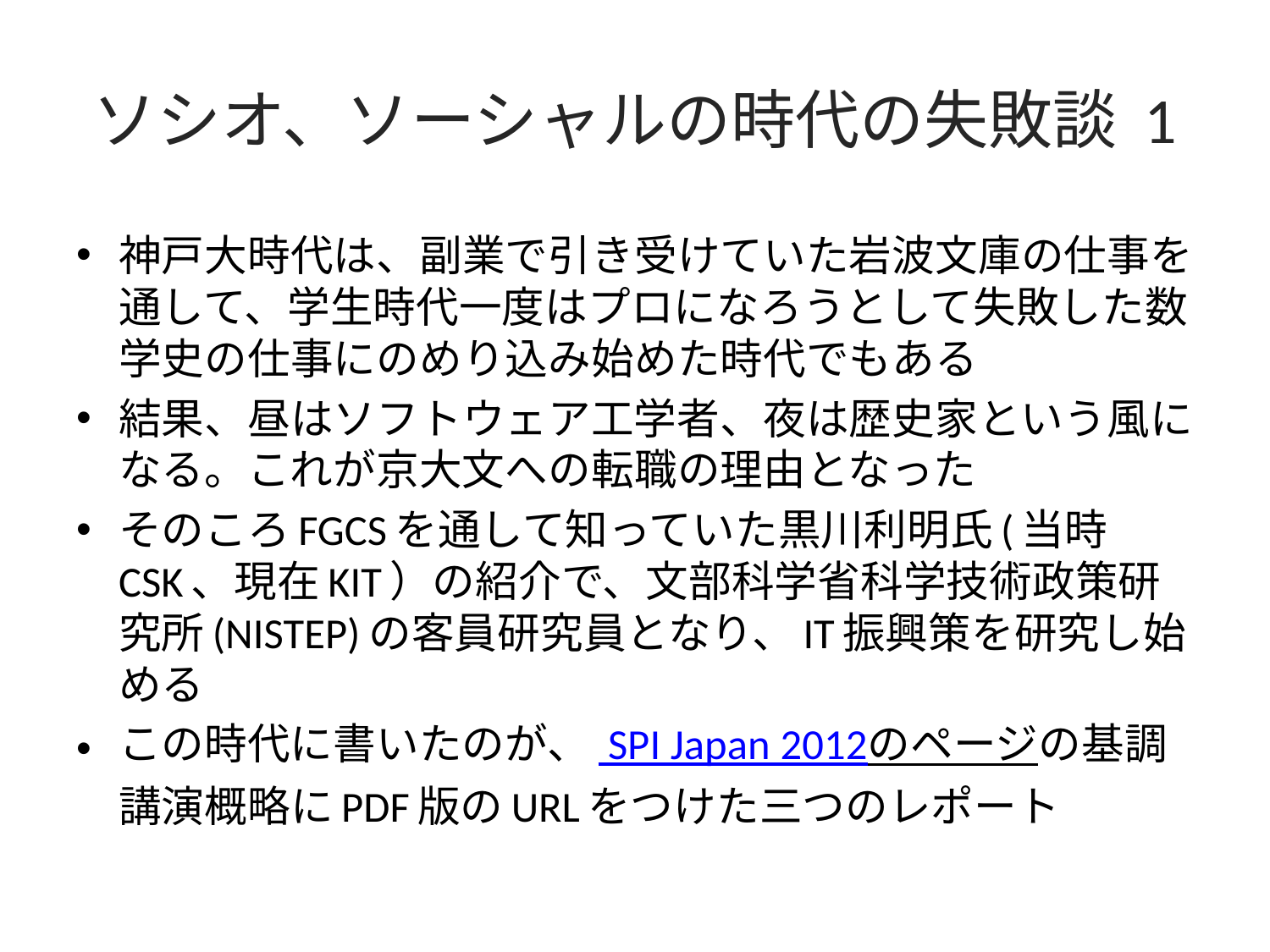

# ソシオ、ソーシャルの時代の失敗談 1
神戸大時代は、副業で引き受けていた岩波文庫の仕事を通して、学生時代一度はプロになろうとして失敗した数学史の仕事にのめり込み始めた時代でもある
結果、昼はソフトウェア工学者、夜は歴史家という風になる。これが京大文への転職の理由となった
そのころFGCSを通して知っていた黒川利明氏(当時CSK、現在KIT）の紹介で、文部科学省科学技術政策研究所(NISTEP)の客員研究員となり、IT振興策を研究し始める
この時代に書いたのが、 SPI Japan 2012のページの基調講演概略にPDF版のURLをつけた三つのレポート